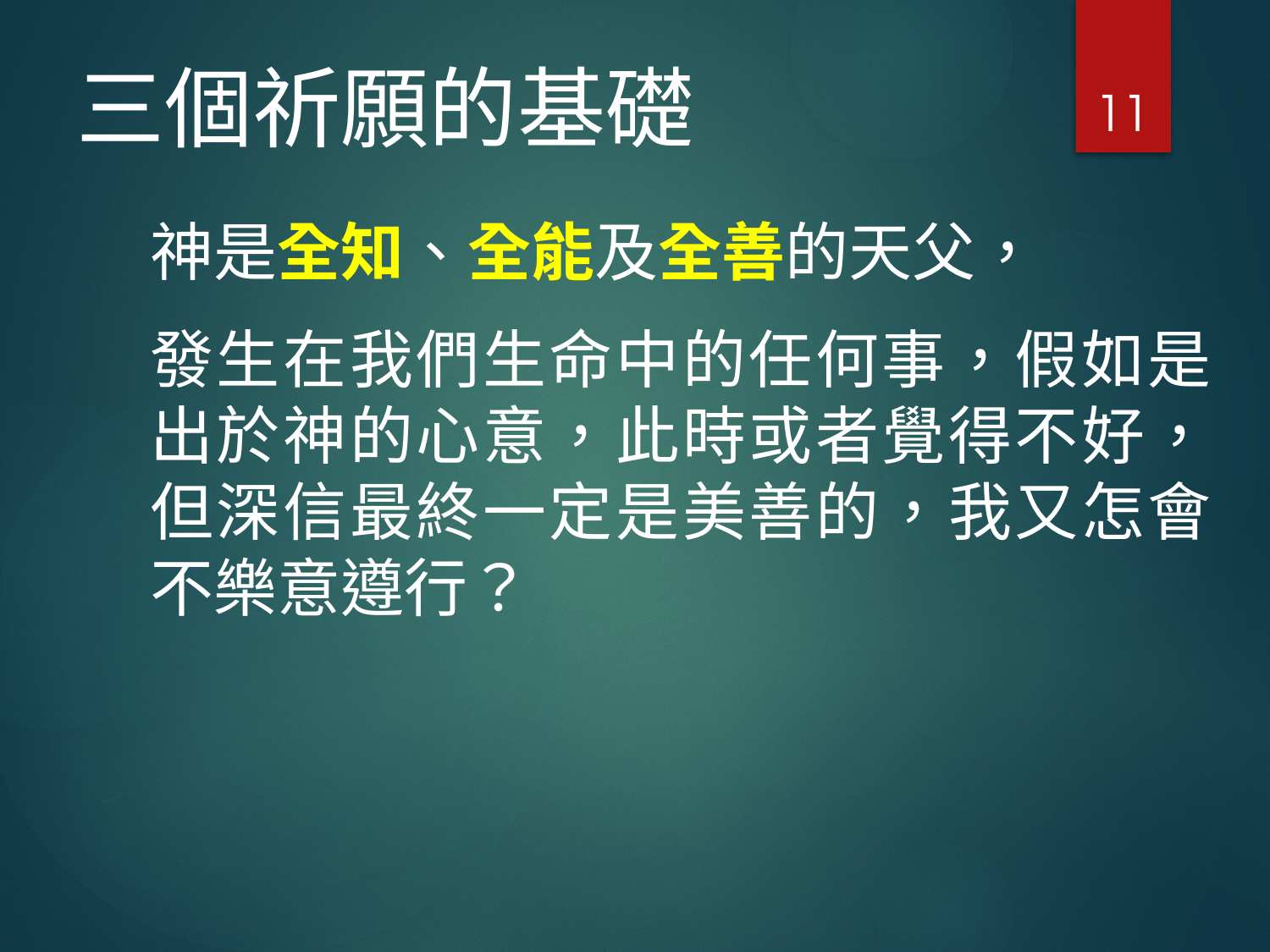

11
# 三個祈願的基礎
神是全知、全能及全善的天父，
發生在我們生命中的任何事，假如是出於神的心意，此時或者覺得不好，但深信最終一定是美善的，我又怎會不樂意遵行？